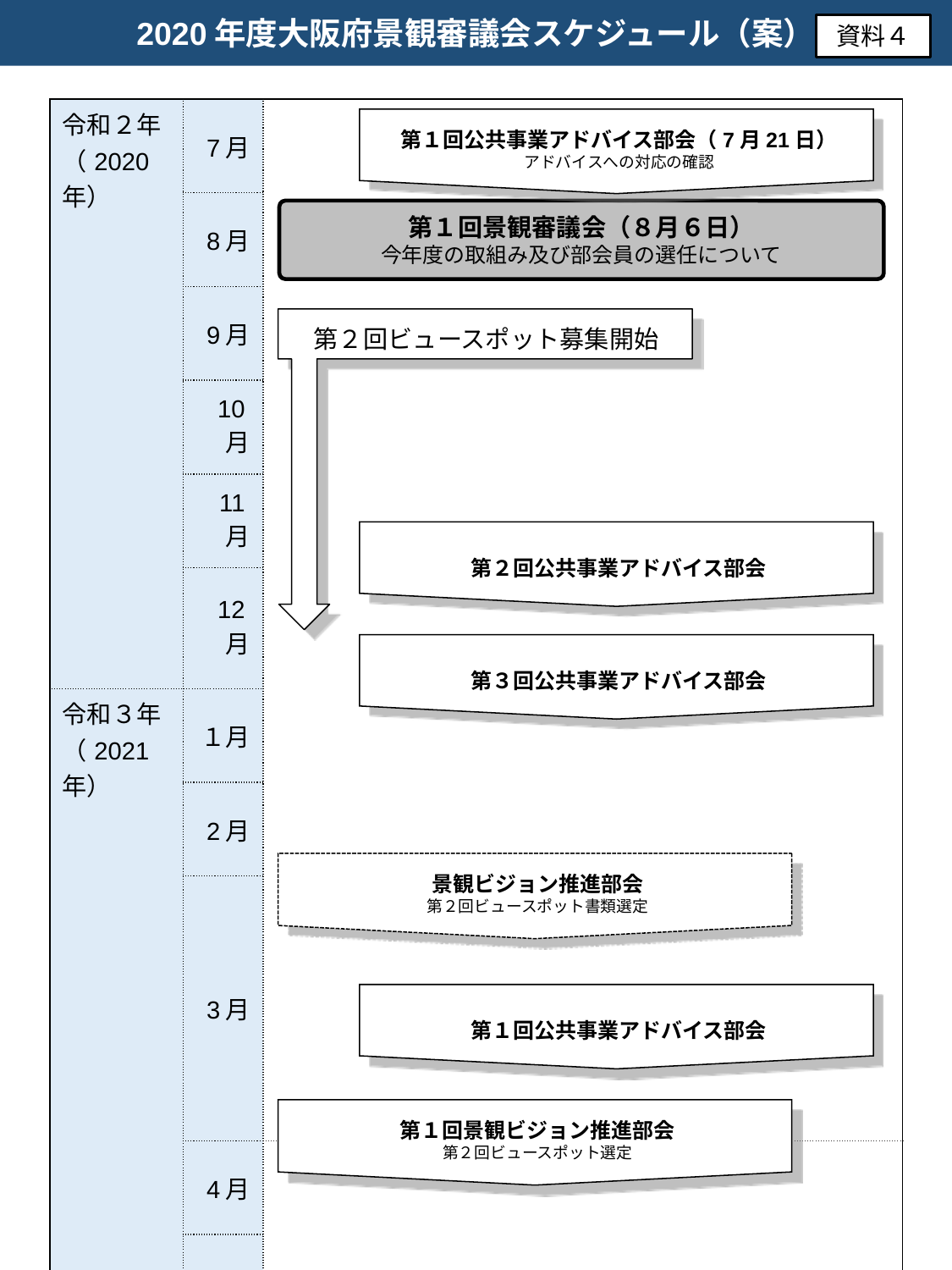

第１回公共事業アドバイス部会（7月21日）
アドバイスへの対応の確認
2020年度大阪府景観審議会スケジュール（案）
資料４
| 令和２年 （2020年） | 7月 |  |
| --- | --- | --- |
|  | 8月 |  |
|  | 9月 |  |
|  | 10月 |  |
|  | 11月 |  |
|  | 12月 |  |
| 令和３年 （2021年） | １月 |  |
|  | 2月 |  |
|  | 3月 |  |
|  | 4月 |  |
|  | 5月 |  |
|  | 6月 |  |
第１回景観審議会（８月６日）
今年度の取組み及び部会員の選任について
第２回公共事業アドバイス部会
第２回ビュースポット募集開始
第３回公共事業アドバイス部会
景観ビジョン推進部会
第２回ビュースポット書類選定
第１回公共事業アドバイス部会
第１回景観ビジョン推進部会
第２回ビュースポット選定